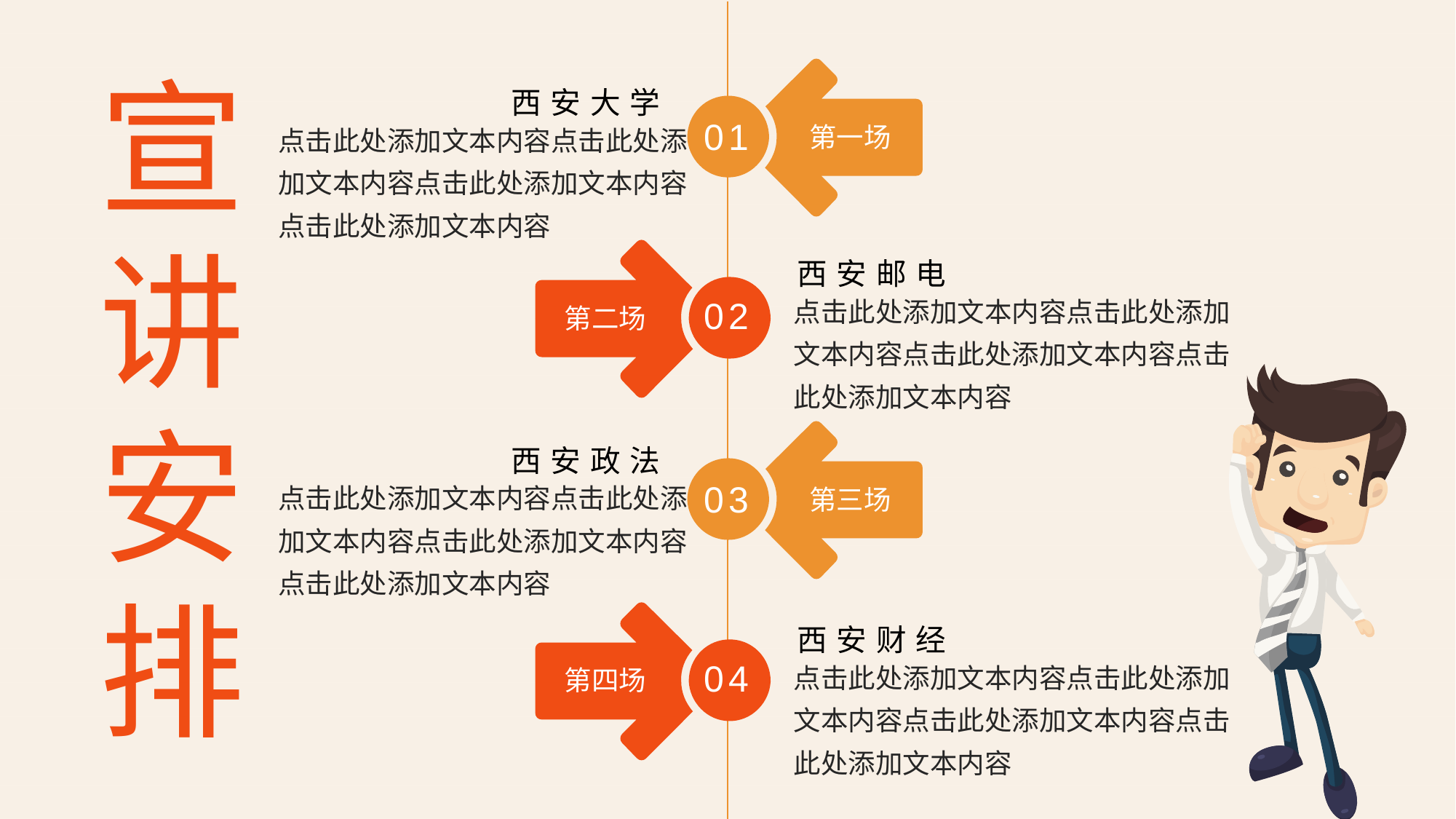

宣讲安排

01
第一场

西安大学
点击此处添加文本内容点击此处添加文本内容点击此处添加文本内容点击此处添加文本内容

02
第二场

西安邮电
点击此处添加文本内容点击此处添加文本内容点击此处添加文本内容点击此处添加文本内容

03
第三场

西安政法
点击此处添加文本内容点击此处添加文本内容点击此处添加文本内容点击此处添加文本内容

04
第四场

西安财经
点击此处添加文本内容点击此处添加文本内容点击此处添加文本内容点击此处添加文本内容